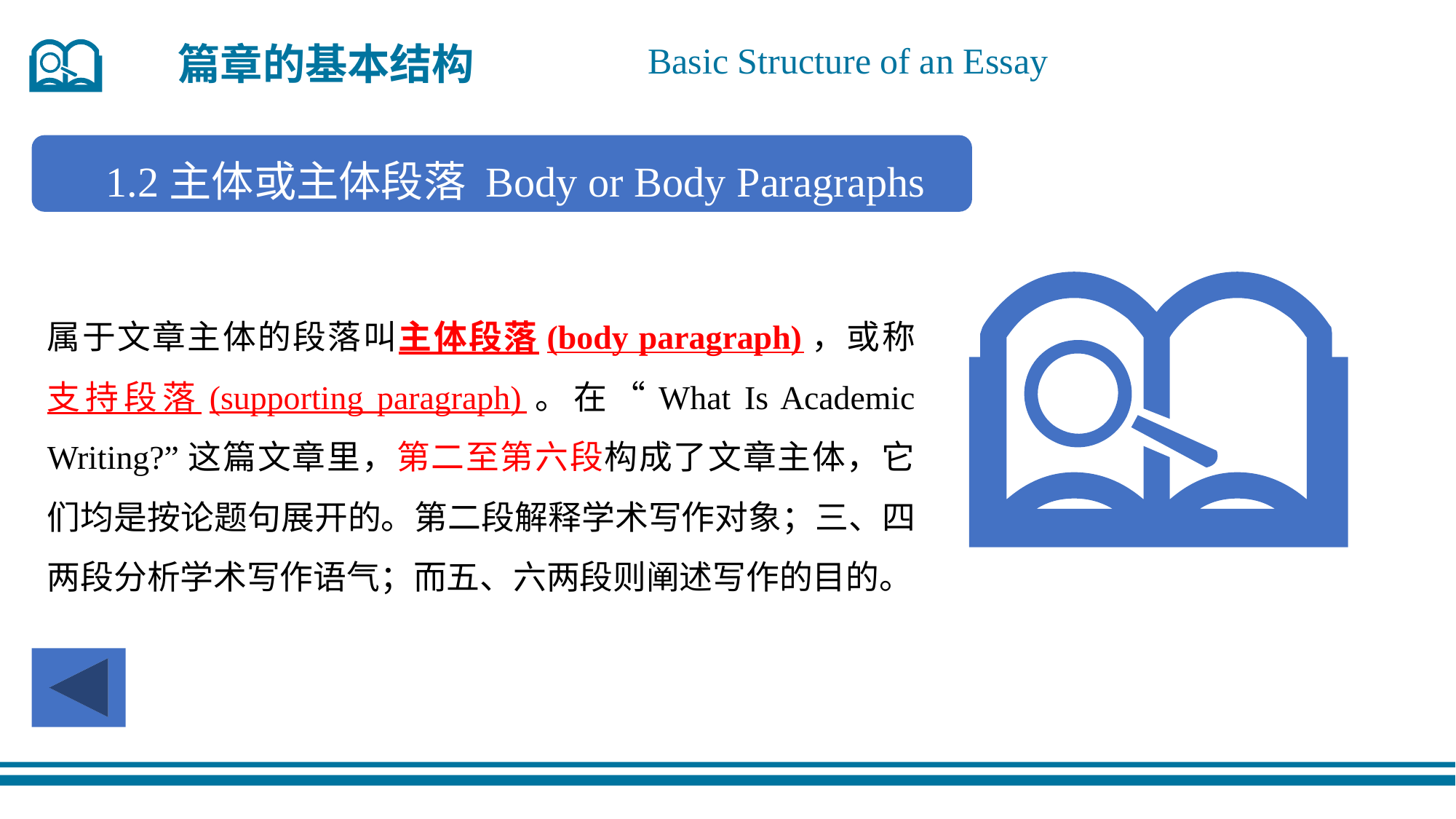

篇章的基本结构
Basic Structure of an Essay
属于文章主体的段落叫主体段落(body paragraph)，或称支持段落(supporting paragraph)。在“What Is Academic Writing?”这篇文章里，第二至第六段构成了文章主体，它们均是按论题句展开的。第二段解释学术写作对象；三、四两段分析学术写作语气；而五、六两段则阐述写作的目的。
1.2主体或主体段落 Body or Body Paragraphs